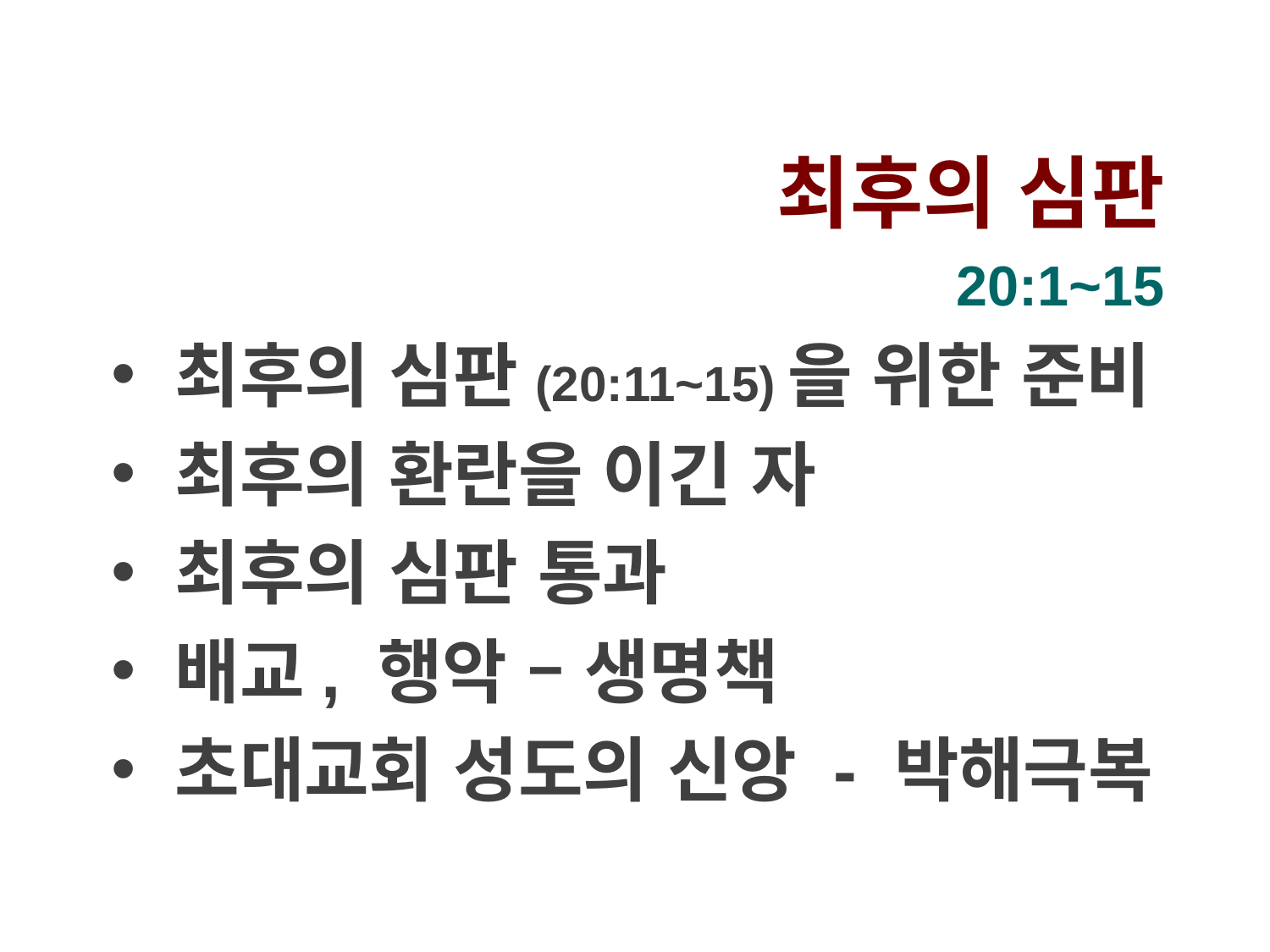

최후의 심판
20:1~15
최후의 심판(20:11~15)을 위한 준비
최후의 환란을 이긴 자
최후의 심판 통과
배교, 행악 – 생명책
초대교회 성도의 신앙 - 박해극복